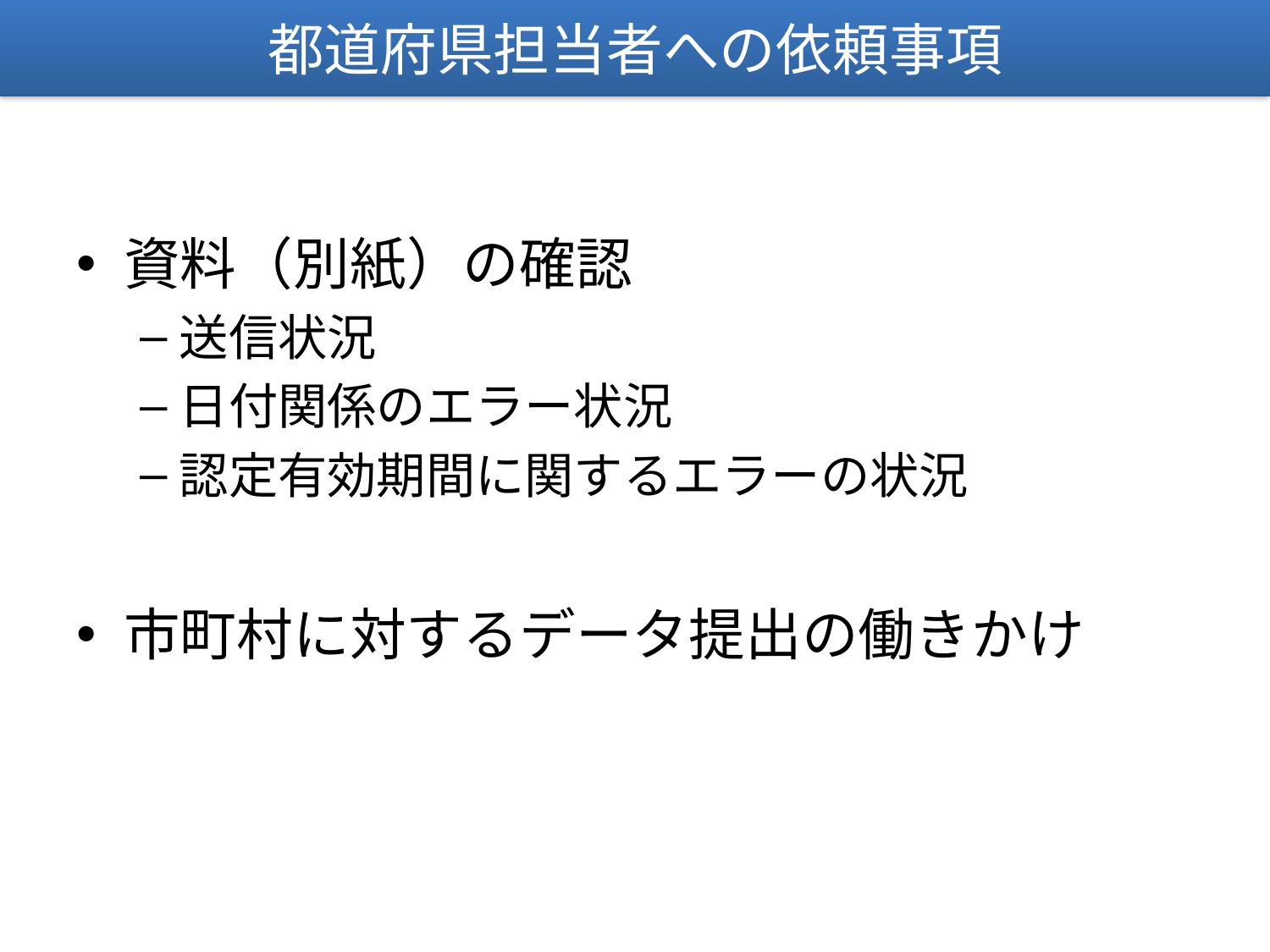

都道府県担当者への依頼事項
資料（別紙）の確認
送信状況
日付関係のエラー状況
認定有効期間に関するエラーの状況

市町村に対するデータ提出の働きかけ